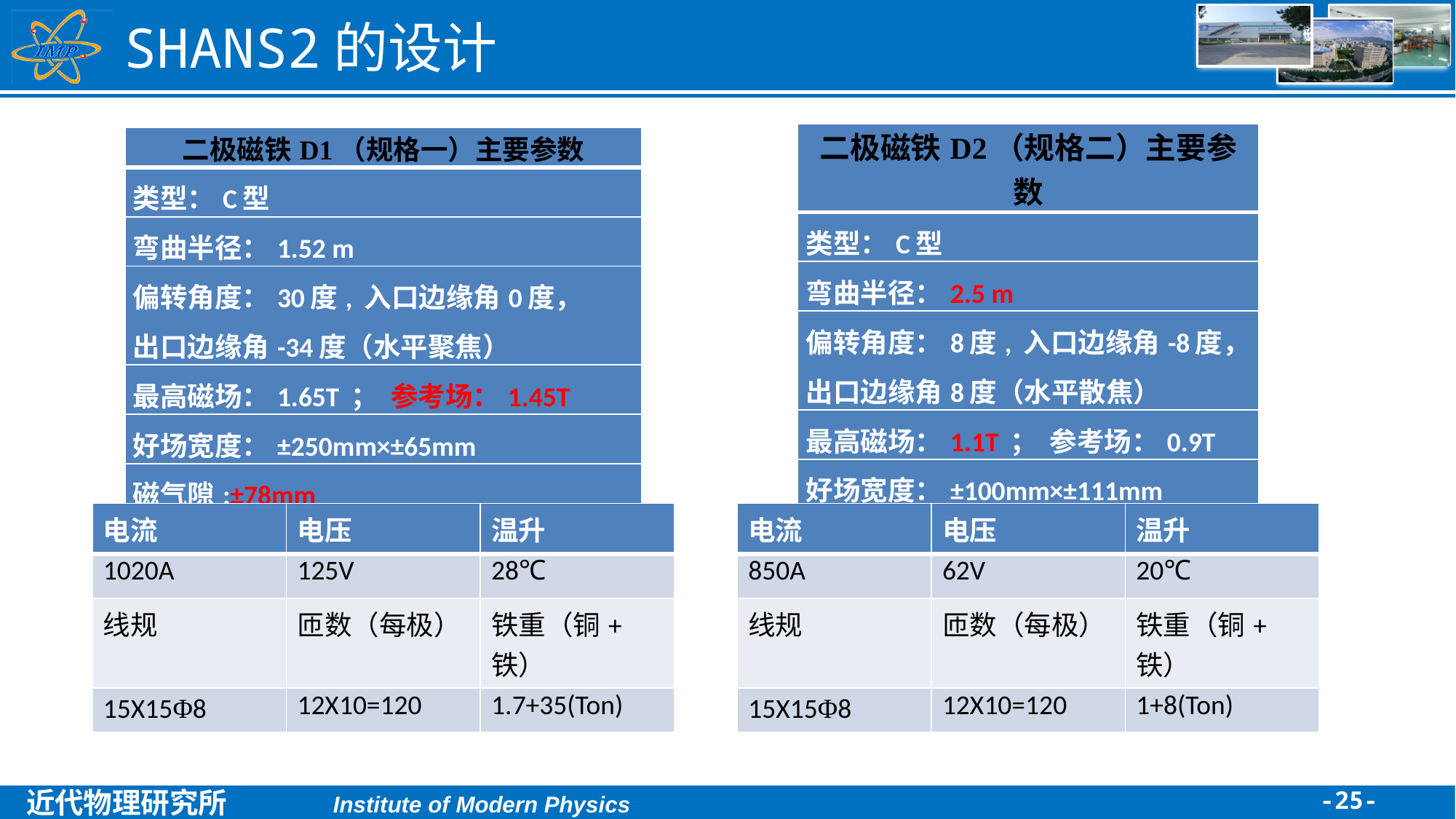

# SHANS2的设计
| 二极磁铁D2（规格二）主要参数 |
| --- |
| 类型：C型 |
| 弯曲半径：2.5 m |
| 偏转角度：8度, 入口边缘角-8度， 出口边缘角8度（水平散焦） |
| 最高磁场：1.1T ； 参考场：0.9T |
| 好场宽度：±100mm×±111mm |
| 磁气隙:±117mm |
| 磁场精度:ΔB/B <±5×10-4 |
| 二极磁铁D1（规格一）主要参数 |
| --- |
| 类型：C型 |
| 弯曲半径：1.52 m |
| 偏转角度：30度, 入口边缘角0度， 出口边缘角-34度（水平聚焦） |
| 最高磁场：1.65T ； 参考场：1.45T |
| 好场宽度：±250mm×±65mm |
| 磁气隙:±78mm |
| 磁场精度:ΔB/B <±5×10-4 |
| 电流 | 电压 | 温升 |
| --- | --- | --- |
| 1020A | 125V | 28℃ |
| 线规 | 匝数（每极） | 铁重（铜+铁） |
| 15X15Φ8 | 12X10=120 | 1.7+35(Ton) |
| 电流 | 电压 | 温升 |
| --- | --- | --- |
| 850A | 62V | 20℃ |
| 线规 | 匝数（每极） | 铁重（铜+铁） |
| 15X15Φ8 | 12X10=120 | 1+8(Ton) |